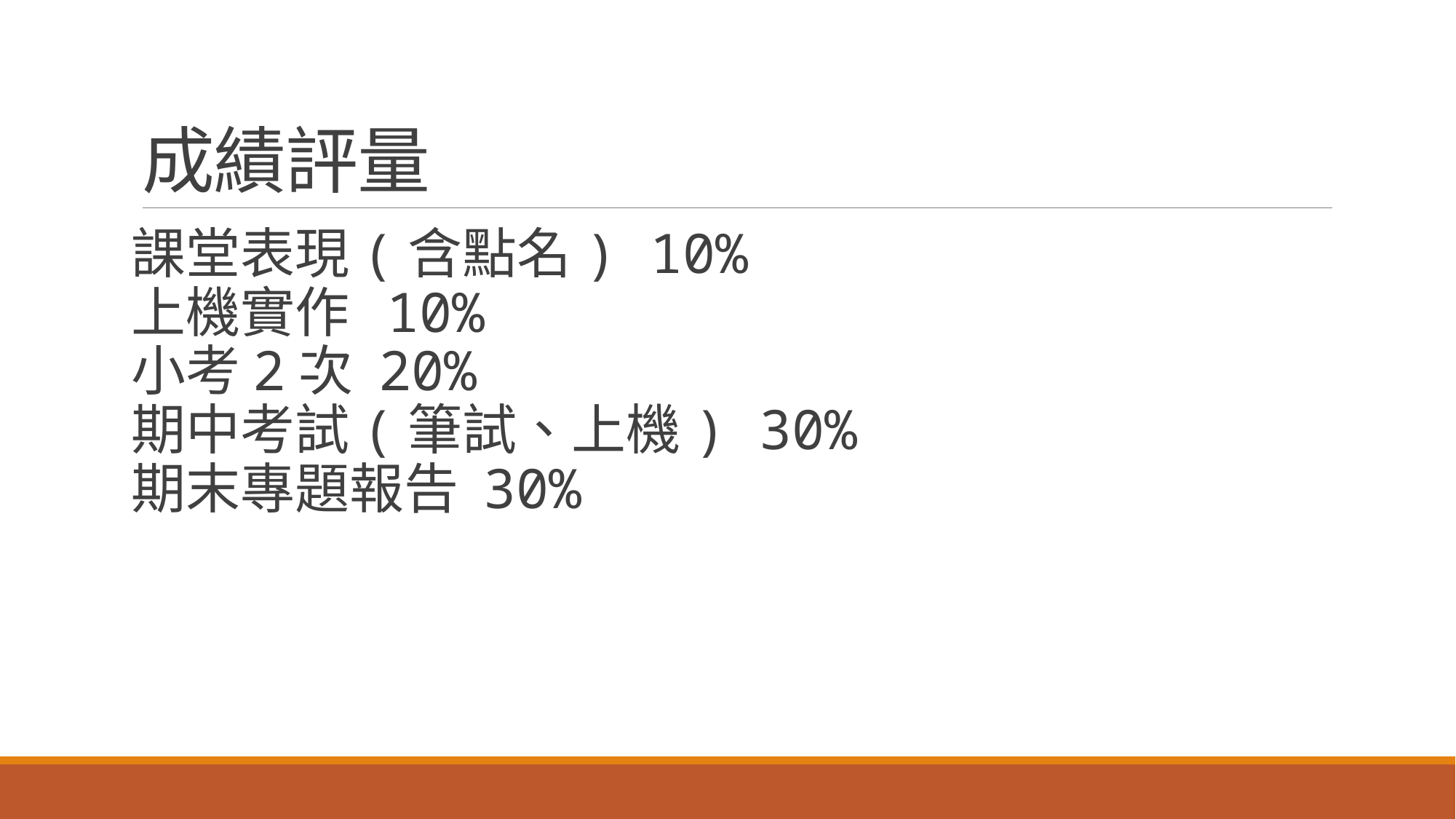

# 成績評量
課堂表現(含點名) 10%
上機實作  10%
小考2次 20%
期中考試(筆試、上機) 30%
期末專題報告 30%